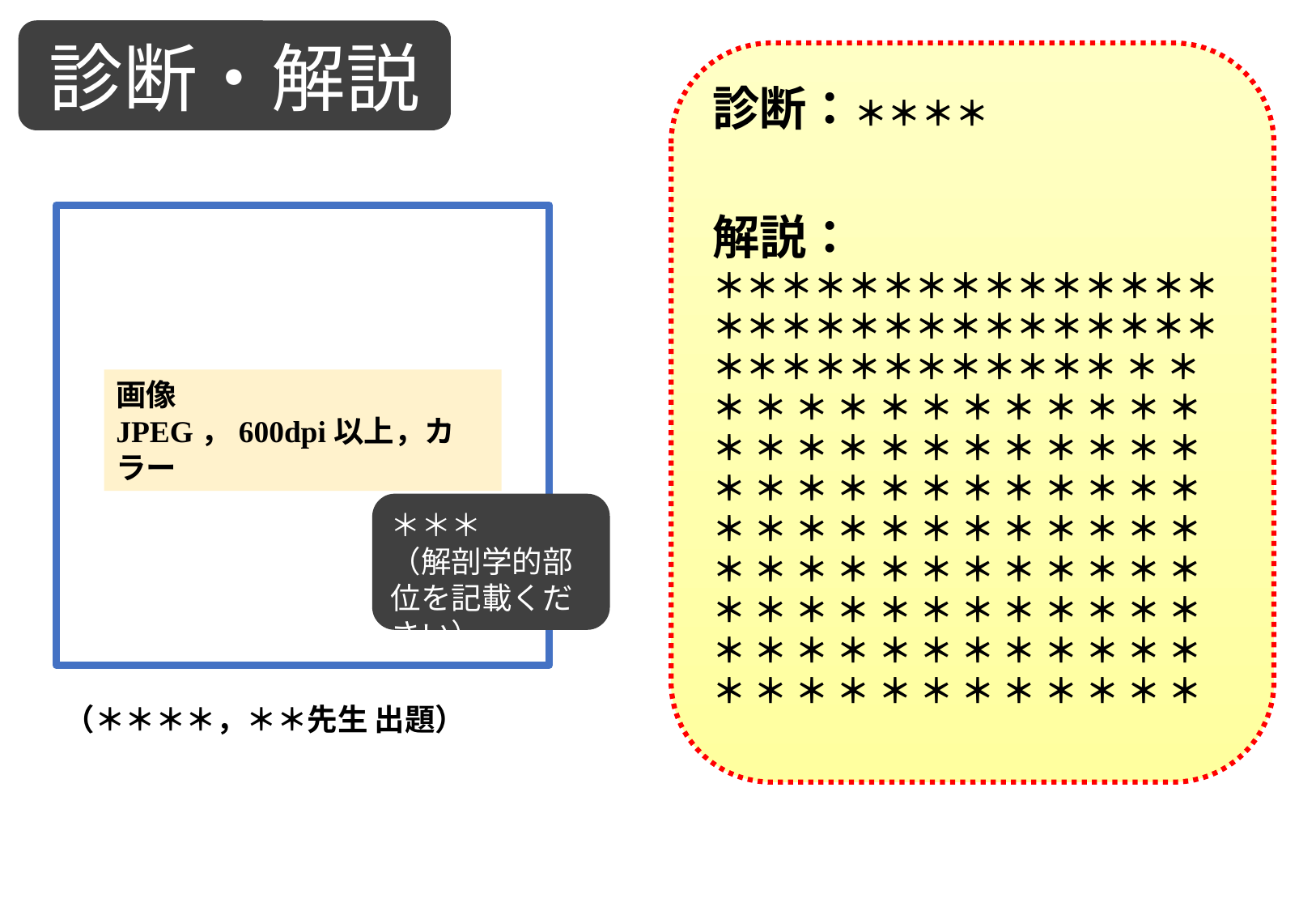

診断・解説
診断：＊＊＊＊

解説：
＊＊＊＊＊＊＊＊＊＊＊＊＊＊＊＊＊＊＊＊＊＊＊＊＊＊＊＊＊＊＊＊＊＊＊＊＊＊＊＊＊＊ ＊ ＊ ＊ ＊ ＊ ＊ ＊ ＊ ＊ ＊ ＊ ＊ ＊ ＊ ＊ ＊ ＊ ＊ ＊ ＊ ＊ ＊ ＊ ＊ ＊ ＊ ＊ ＊ ＊ ＊ ＊ ＊ ＊ ＊ ＊ ＊ ＊ ＊ ＊ ＊ ＊ ＊ ＊ ＊ ＊ ＊ ＊ ＊ ＊ ＊ ＊ ＊ ＊ ＊ ＊ ＊ ＊ ＊ ＊ ＊ ＊ ＊ ＊ ＊ ＊ ＊ ＊ ＊ ＊ ＊ ＊ ＊ ＊ ＊ ＊ ＊ ＊ ＊ ＊ ＊ ＊ ＊ ＊ ＊ ＊ ＊ ＊ ＊ ＊ ＊ ＊ ＊ ＊ ＊ ＊ ＊ ＊ ＊

画像
JPEG，600dpi以上，カラー
＊＊＊
（解剖学的部位を記載ください）
（＊＊＊＊，＊＊先生 出題）